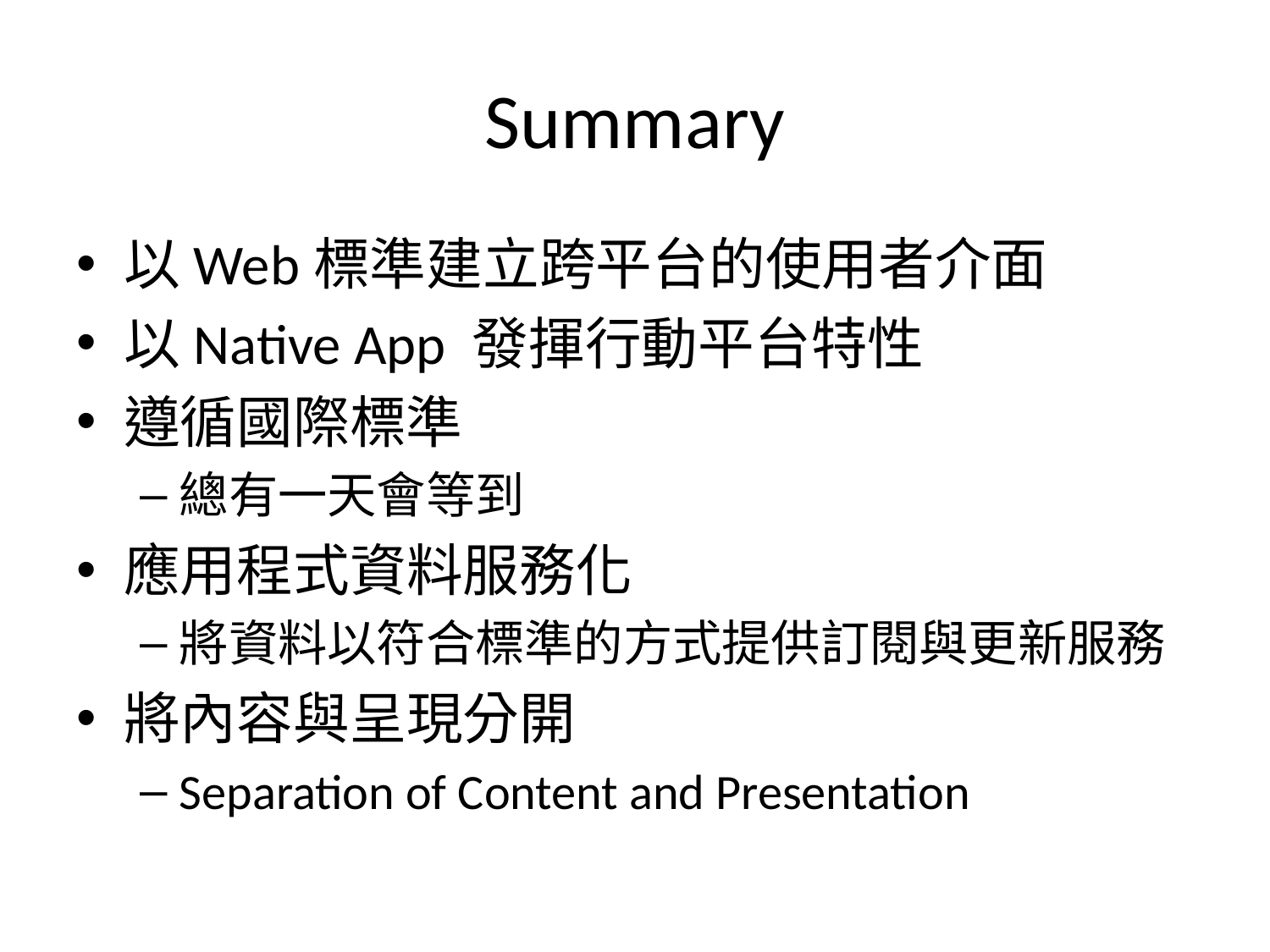

# Summary
以Web標準建立跨平台的使用者介面
以Native App 發揮行動平台特性
遵循國際標準
總有一天會等到
應用程式資料服務化
將資料以符合標準的方式提供訂閱與更新服務
將內容與呈現分開
Separation of Content and Presentation